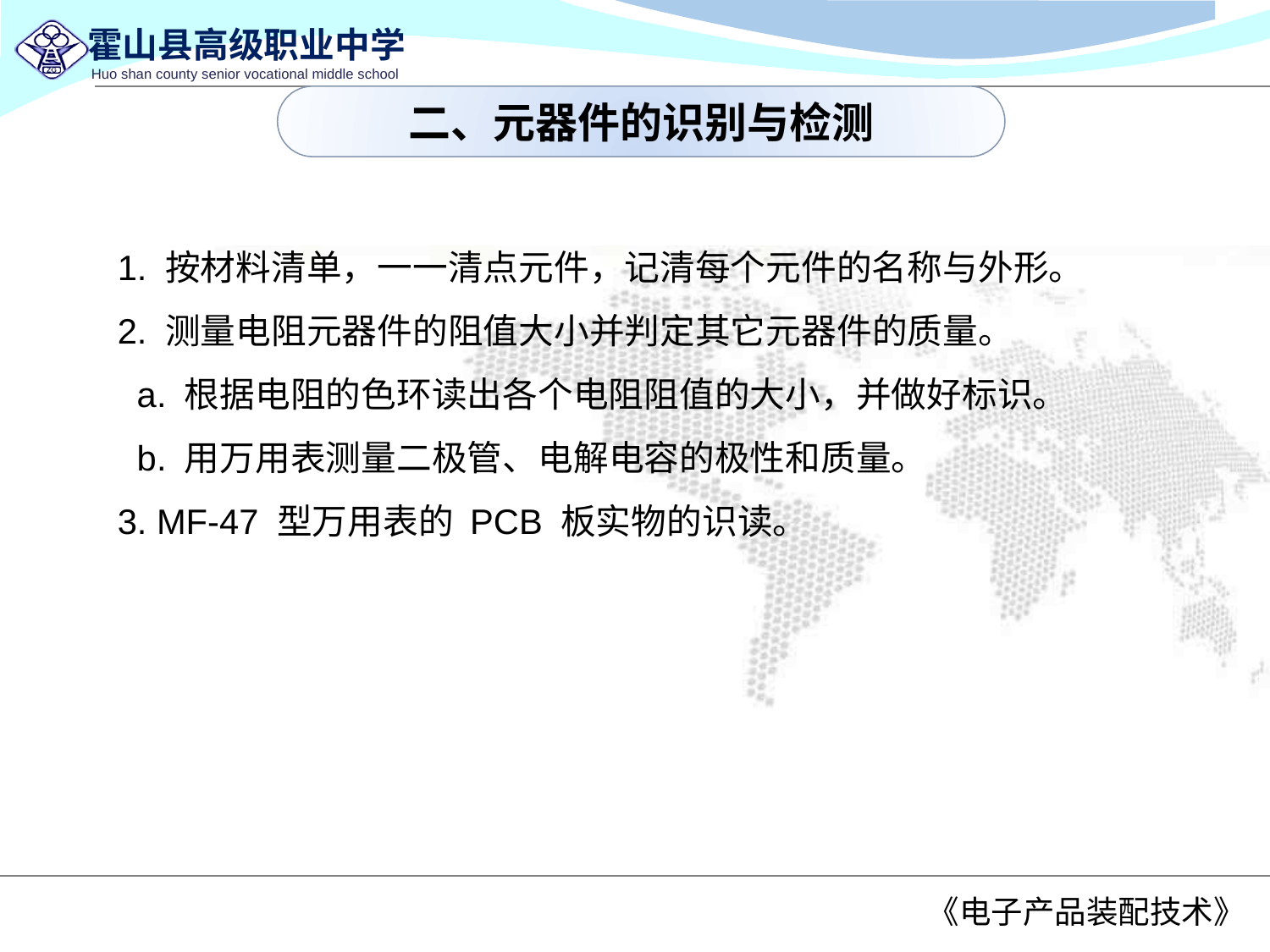

二、元器件的识别与检测
1. 按材料清单，一一清点元件，记清每个元件的名称与外形。
2. 测量电阻元器件的阻值大小并判定其它元器件的质量。
  a. 根据电阻的色环读出各个电阻阻值的大小，并做好标识。
  b. 用万用表测量二极管、电解电容的极性和质量。
3. MF-47 型万用表的 PCB 板实物的识读。